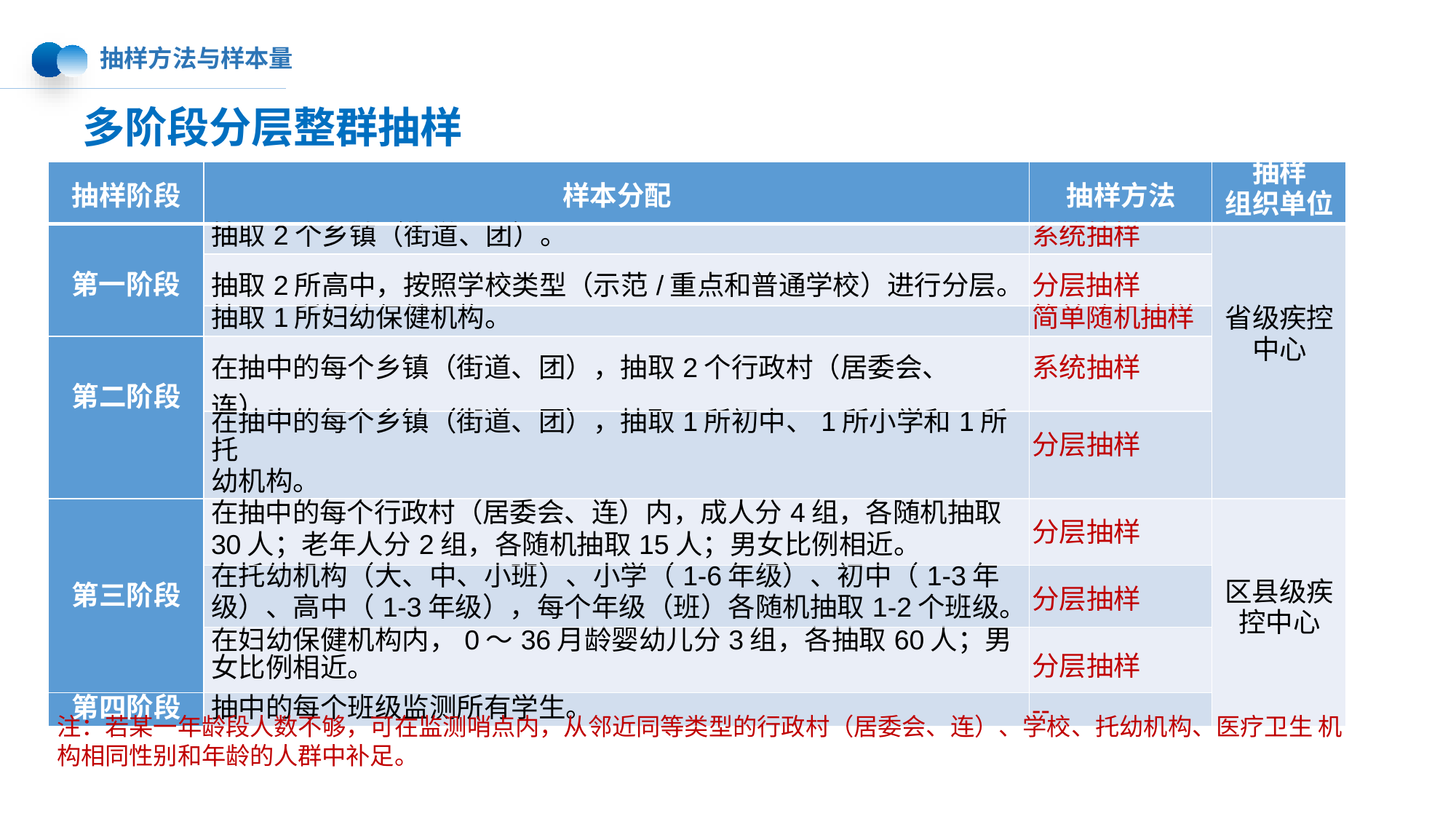

# 抽样方法与样本量

多阶段分层整群抽样
| 抽样阶段 | 样本分配 | 抽样方法 | 抽样 组织单位 |
| --- | --- | --- | --- |
| 第一阶段 | 抽取2个乡镇（街道、团）。 | 系统抽样 | 省级疾控 中心 |
|  | 抽取2所高中，按照学校类型（示范/重点和普通学校）进行分层。 | 分层抽样 |  |
|  | 抽取1所妇幼保健机构。 | 简单随机抽样 |  |
| 第二阶段 | 在抽中的每个乡镇（街道、团），抽取2个行政村（居委会、连）。 | 系统抽样 |  |
|  | 在抽中的每个乡镇（街道、团），抽取1所初中、1所小学和1所托 幼机构。 | 分层抽样 |  |
| 第三阶段 | 在抽中的每个行政村（居委会、连）内，成人分4组，各随机抽取 30人；老年人分2组，各随机抽取15人；男女比例相近。 | 分层抽样 | 区县级疾 控中心 |
|  | 在托幼机构（大、中、小班）、小学（1-6年级）、初中（1-3年 级）、高中（1-3年级），每个年级（班）各随机抽取1-2个班级。 | 分层抽样 |  |
|  | 在妇幼保健机构内，0～36月龄婴幼儿分3组，各抽取60人；男女比例相近。 | 分层抽样 |  |
| 第四阶段 | 抽中的每个班级监测所有学生。 | -- |  |
注：若某一年龄段人数不够，可在监测哨点内，从邻近同等类型的行政村（居委会、连）、学校、托幼机构、医疗卫生 机构相同性别和年龄的人群中补足。